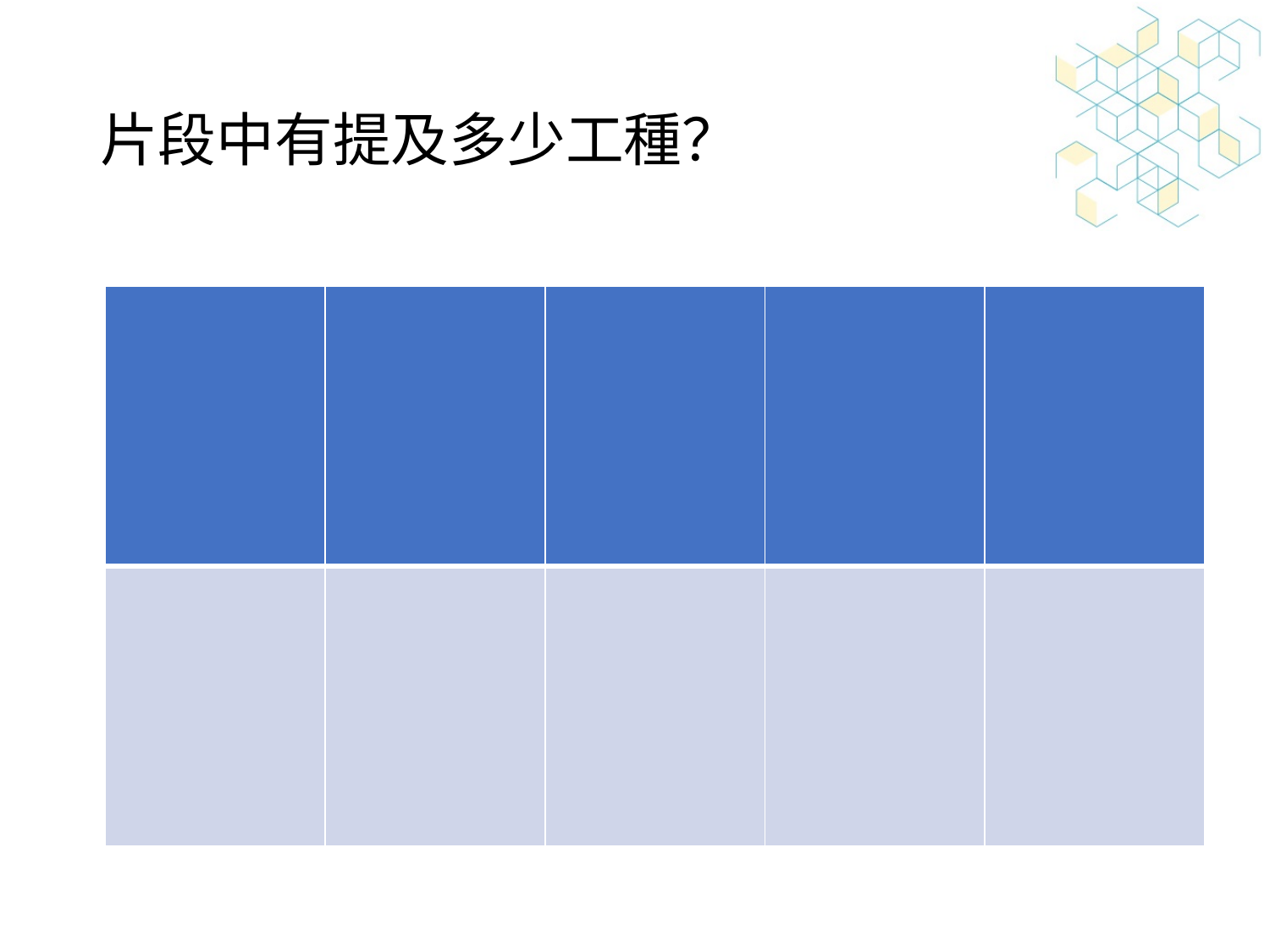

# 片段中有提及多少工種？
|  |  |  |  |  |
| --- | --- | --- | --- | --- |
|  |  |  |  |  |